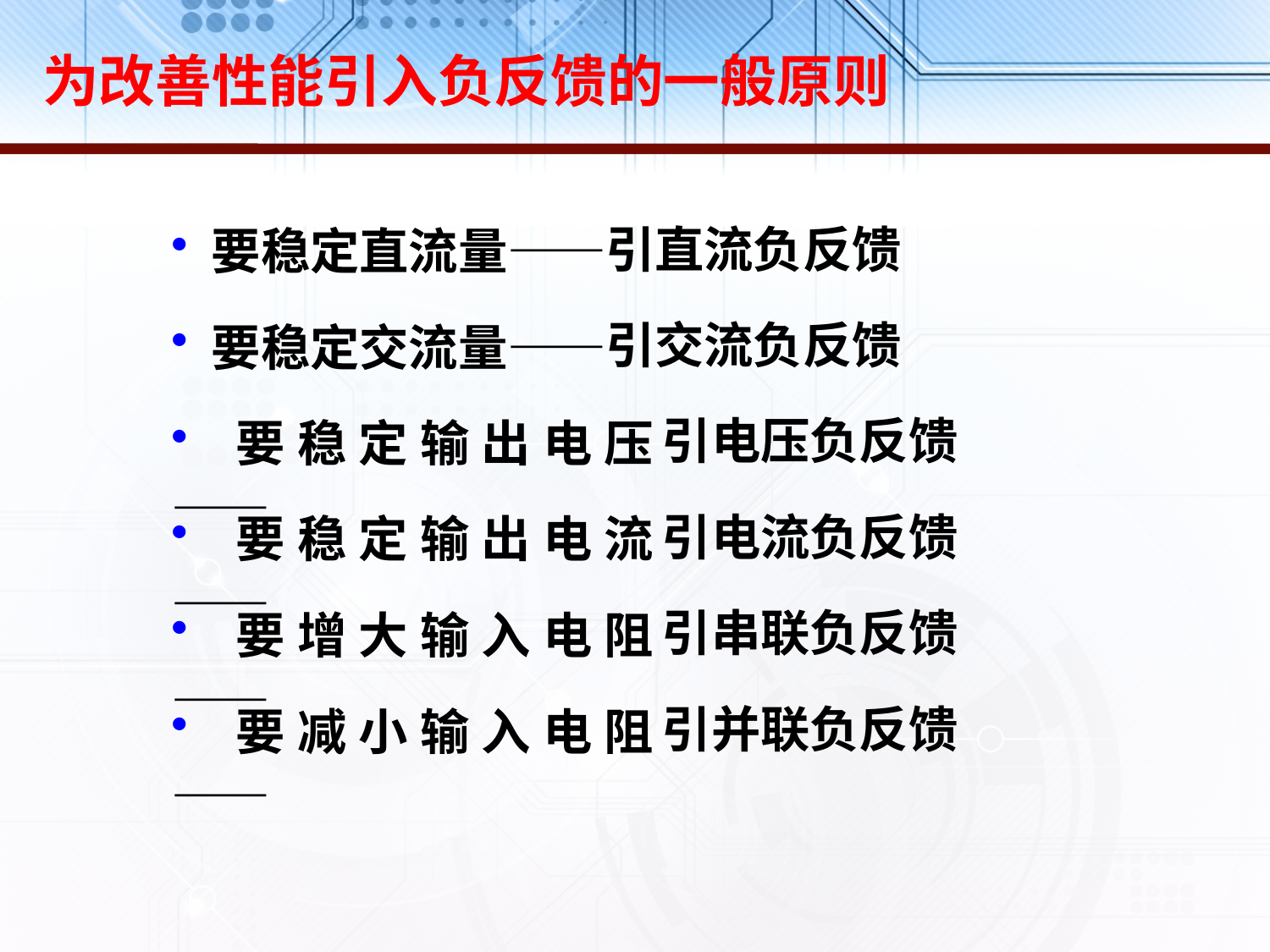

为改善性能引入负反馈的一般原则

引直流负反馈
 要稳定直流量——
引交流负反馈
 要稳定交流量——
引电压负反馈
 要稳定输出电压——
引电流负反馈
 要稳定输出电流——
引串联负反馈
 要增大输入电阻——
引并联负反馈
 要减小输入电阻——